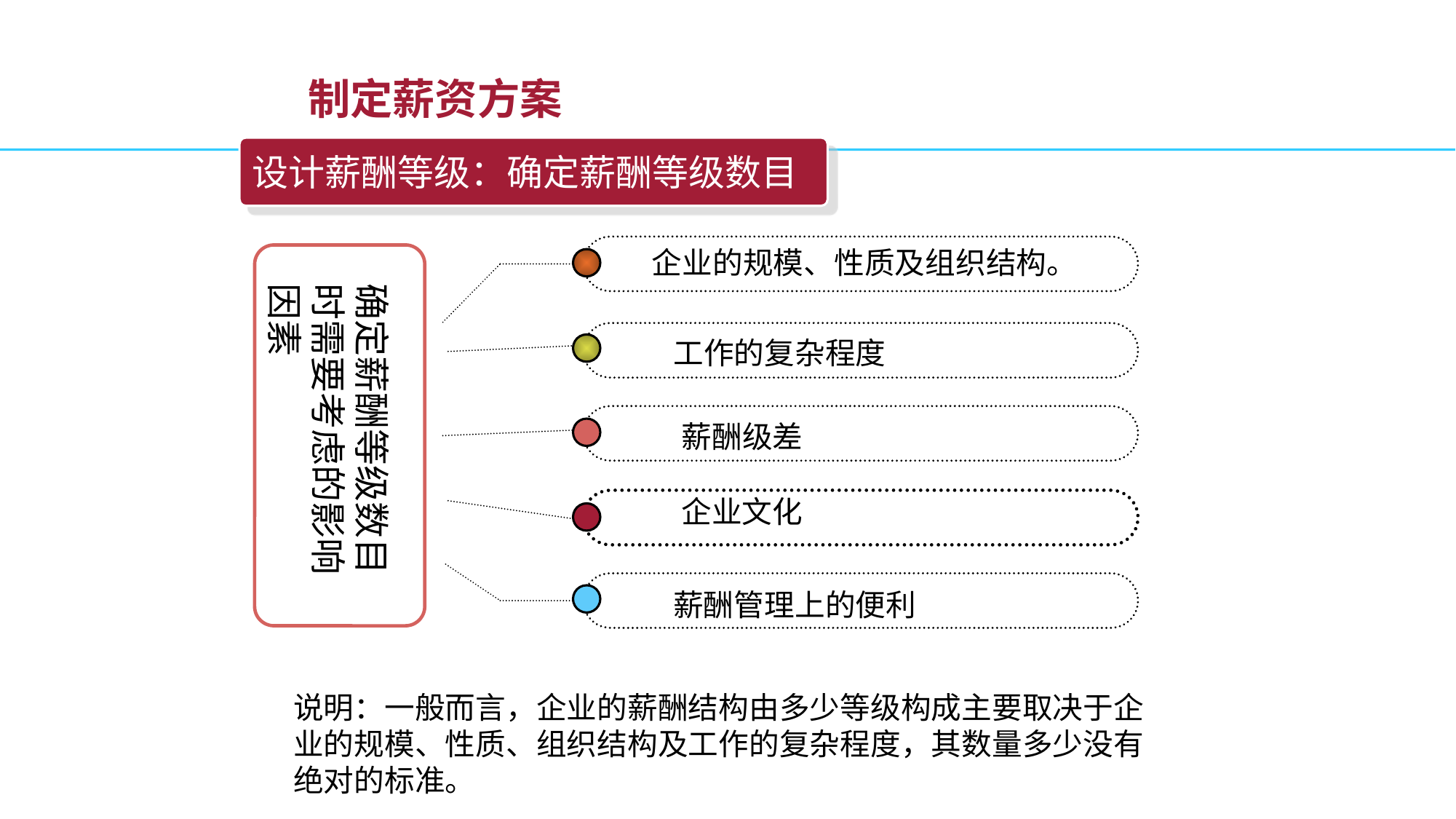

# 制定薪资方案
设计薪酬等级：确定薪酬等级数目

企业的规模、性质及组织结构。

工作的复杂程度

薪酬级差

企业文化

薪酬管理上的便利

确定薪酬等级数目时需要考虑的影响因素

说明：一般而言，企业的薪酬结构由多少等级构成主要取决于企业的规模、性质、组织结构及工作的复杂程度，其数量多少没有绝对的标准。